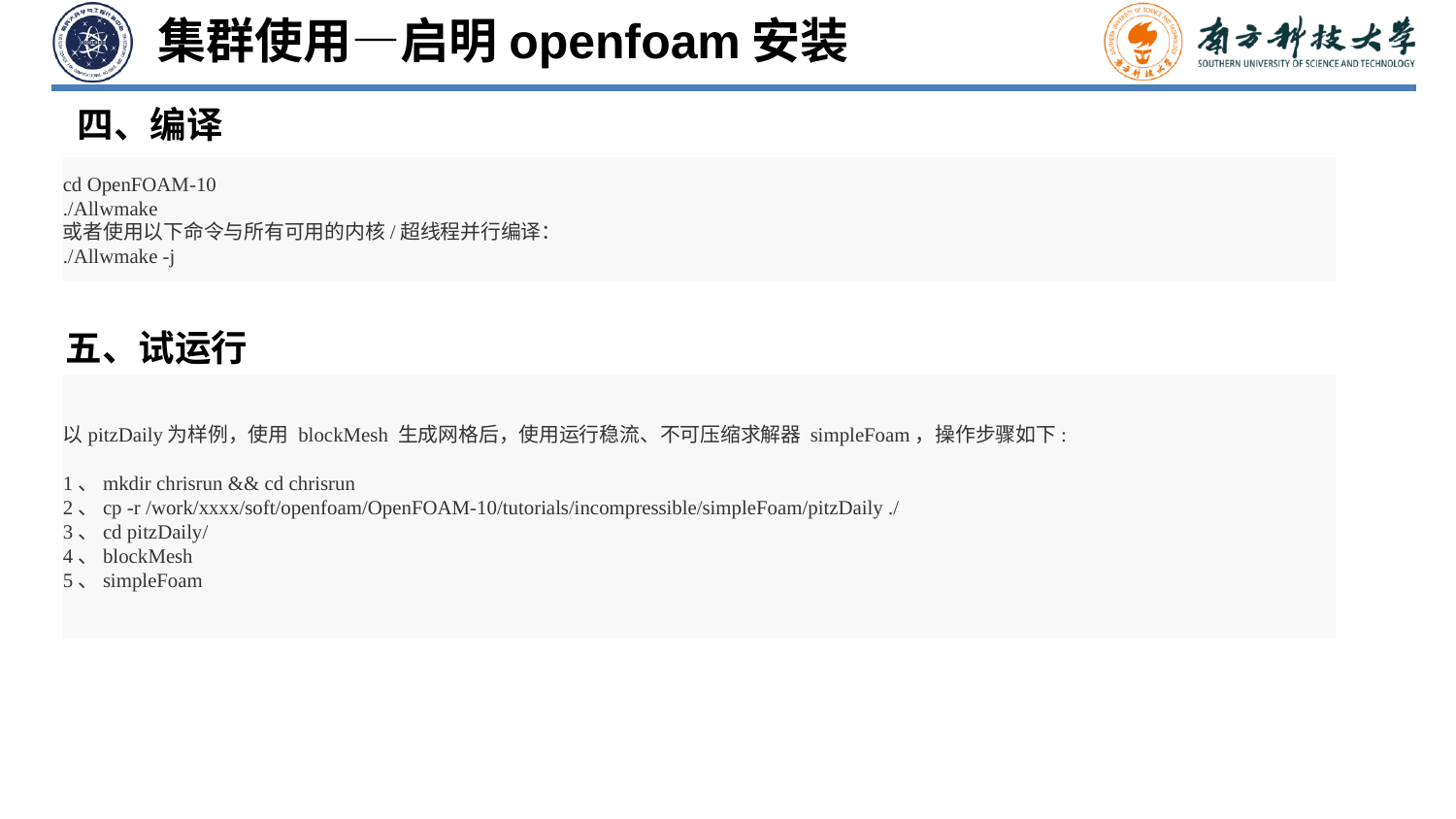

集群使用—启明openfoam安装
四、编译
cd OpenFOAM-10
./Allwmake
或者使用以下命令与所有可用的内核/超线程并行编译：
./Allwmake -j
五、试运行
以pitzDaily为样例，使用 blockMesh 生成网格后，使用运行稳流、不可压缩求解器 simpleFoam，操作步骤如下:

1、mkdir chrisrun && cd chrisrun
2、cp -r /work/xxxx/soft/openfoam/OpenFOAM-10/tutorials/incompressible/simpleFoam/pitzDaily ./
3、cd pitzDaily/
4、blockMesh
5、simpleFoam